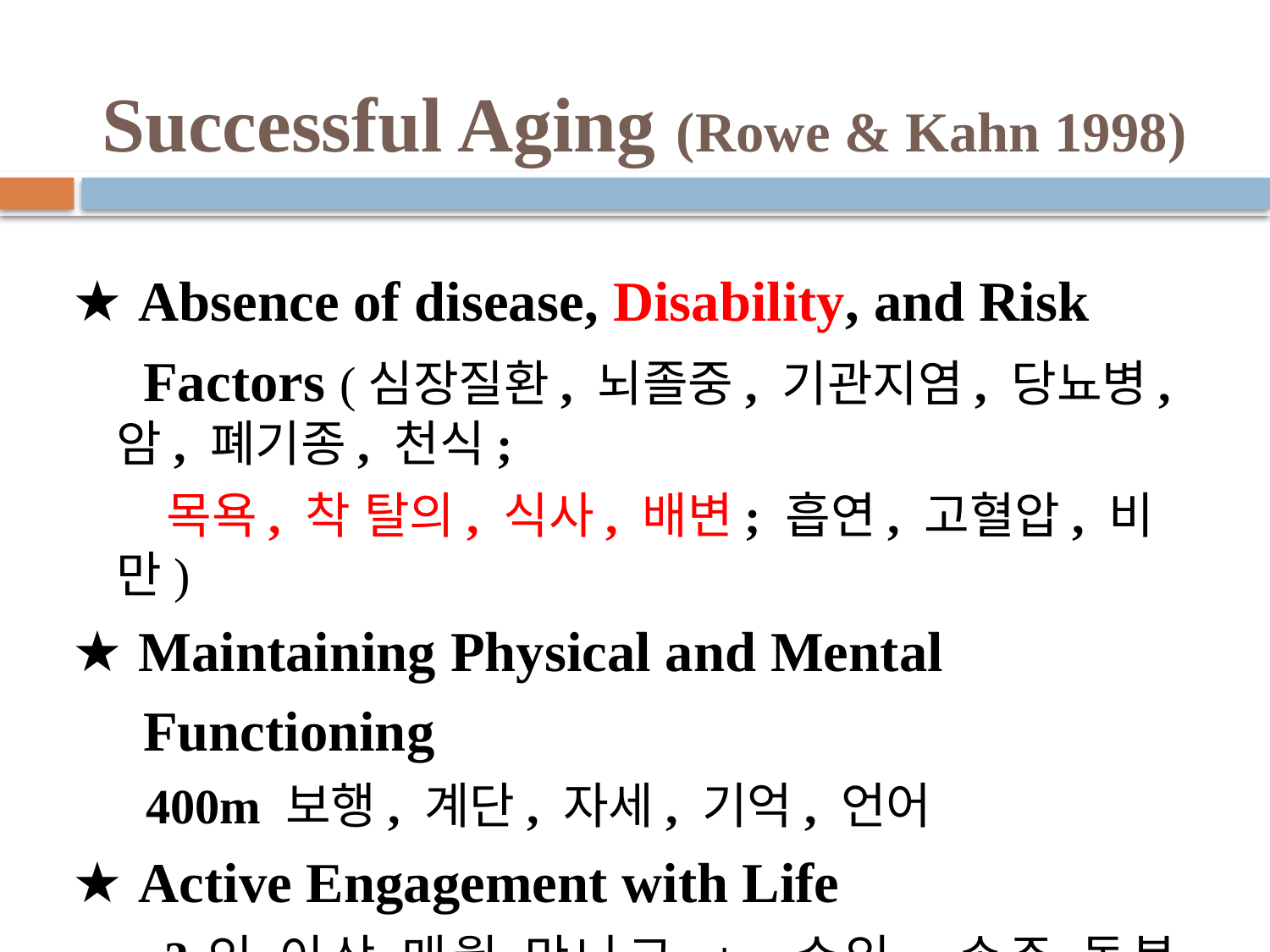

# Successful Aging (Rowe & Kahn 1998)

★ Absence of disease, Disability, and Risk
     Factors (심장질환, 뇌졸중, 기관지염, 당뇨병, 암, 폐기종, 천식;
      목욕, 착 탈의, 식사, 배변; 흡연, 고혈압, 비만)
★ Maintaining Physical and Mental
     Functioning
      400m 보행, 계단, 자세, 기억, 언어
★ Active Engagement with Life
     3인 이상 매월 만나고 +  수입, 손주 돌봄, 봉사활동, 자택 청소 중 1